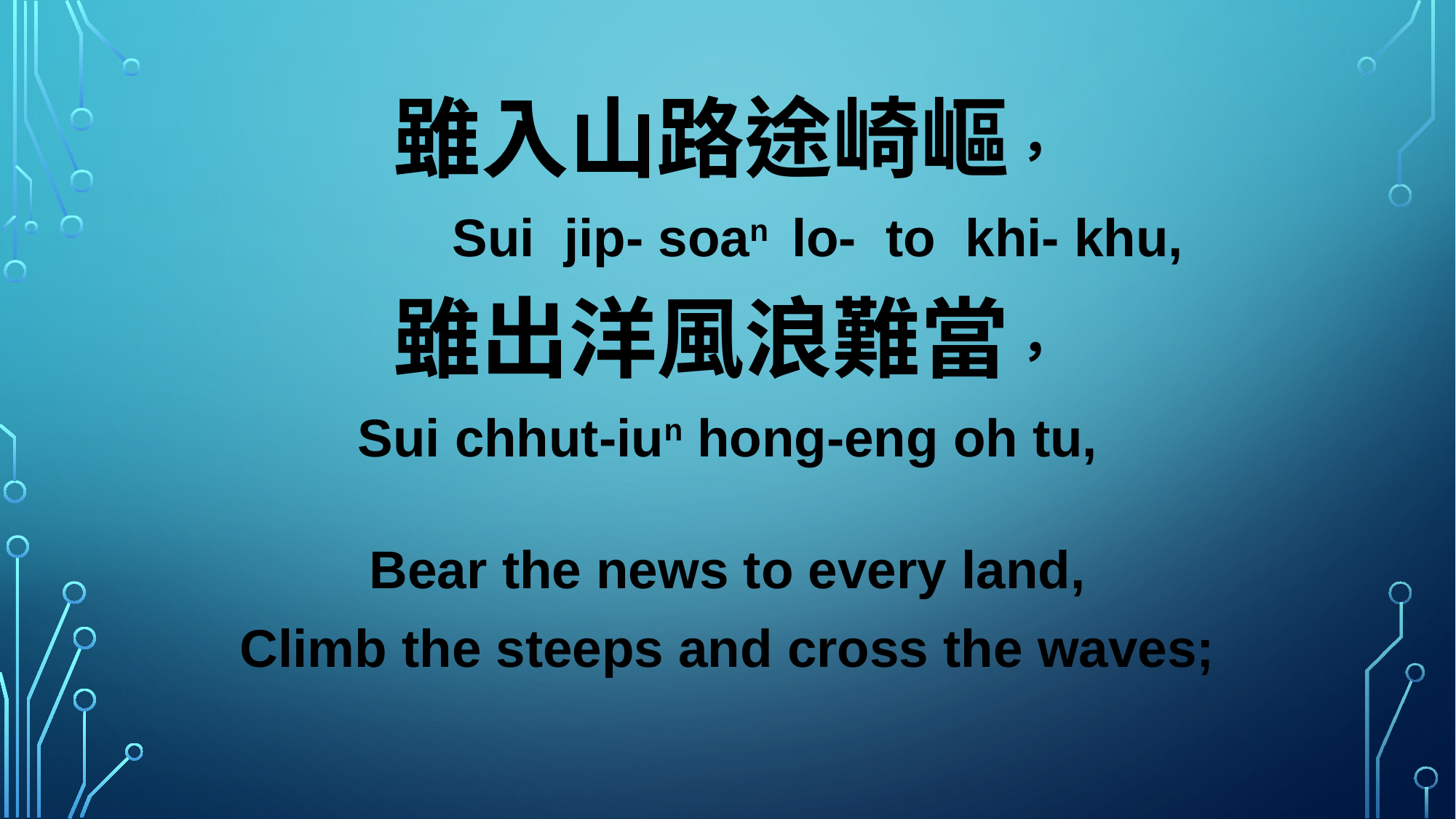

雖入山路途崎嶇，
                 Sui  jip- soan  lo-  to  khi- khu,
雖出洋風浪難當，
Sui chhut-iun hong-eng oh tu,

Bear the news to every land,
Climb the steeps and cross the waves;